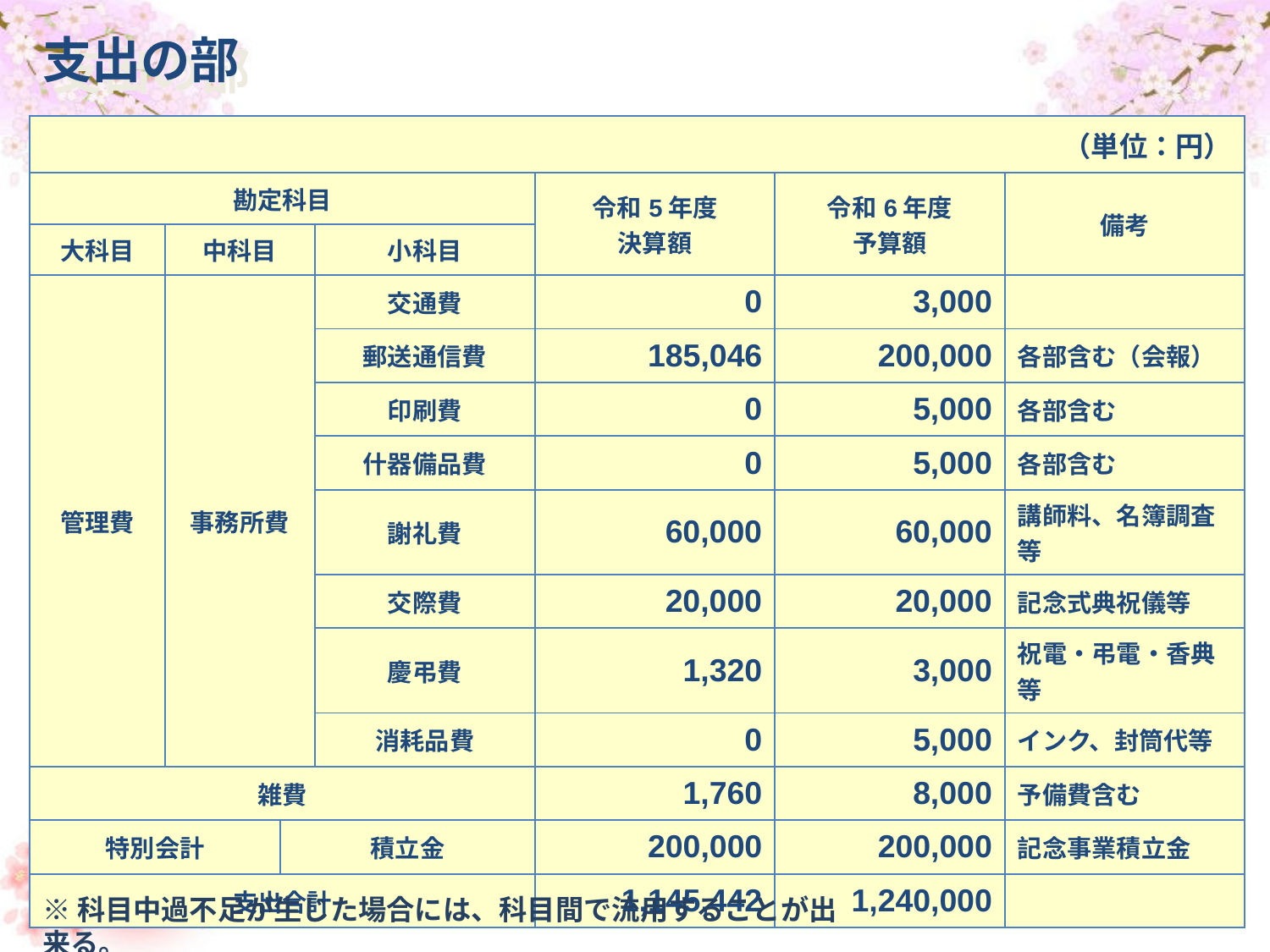

支出の部
| （単位：円） |  |  |  |  |  |  |
| --- | --- | --- | --- | --- | --- | --- |
| 勘定科目 |  |  |  | 令和5年度 決算額 | 令和6年度 予算額 | 備考 |
| 大科目 | 中科目 |  | 小科目 |  |  |  |
| 管理費 | 事務所費 |  | 交通費 | 0 | 3,000 |  |
|  |  |  | 郵送通信費 | 185,046 | 200,000 | 各部含む（会報） |
|  |  |  | 印刷費 | 0 | 5,000 | 各部含む |
|  |  |  | 什器備品費 | 0 | 5,000 | 各部含む |
|  |  |  | 謝礼費 | 60,000 | 60,000 | 講師料、名簿調査等 |
|  |  |  | 交際費 | 20,000 | 20,000 | 記念式典祝儀等 |
|  |  |  | 慶弔費 | 1,320 | 3,000 | 祝電・弔電・香典等 |
|  |  |  | 消耗品費 | 0 | 5,000 | インク、封筒代等 |
| 雑費 |  |  |  | 1,760 | 8,000 | 予備費含む |
| 特別会計 |  | 積立金 |  | 200,000 | 200,000 | 記念事業積立金 |
| 支出合計 |  |  |  | 1,145,442 | 1,240,000 |  |
※科目中過不足が生じた場合には、科目間で流用することが出来る。